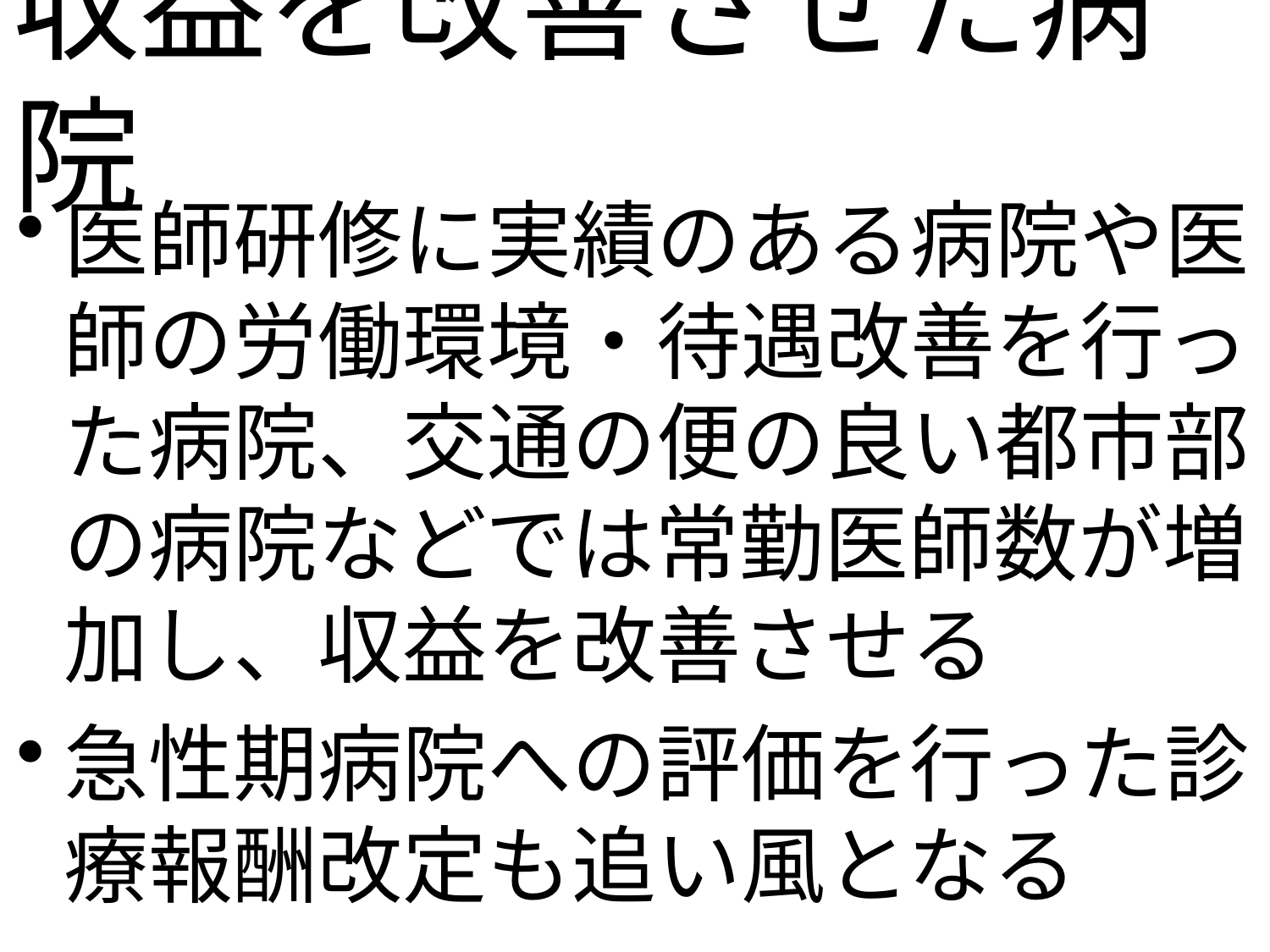

# 収益を改善させた病院
医師研修に実績のある病院や医師の労働環境・待遇改善を行った病院、交通の便の良い都市部の病院などでは常勤医師数が増加し、収益を改善させる
急性期病院への評価を行った診療報酬改定も追い風となる